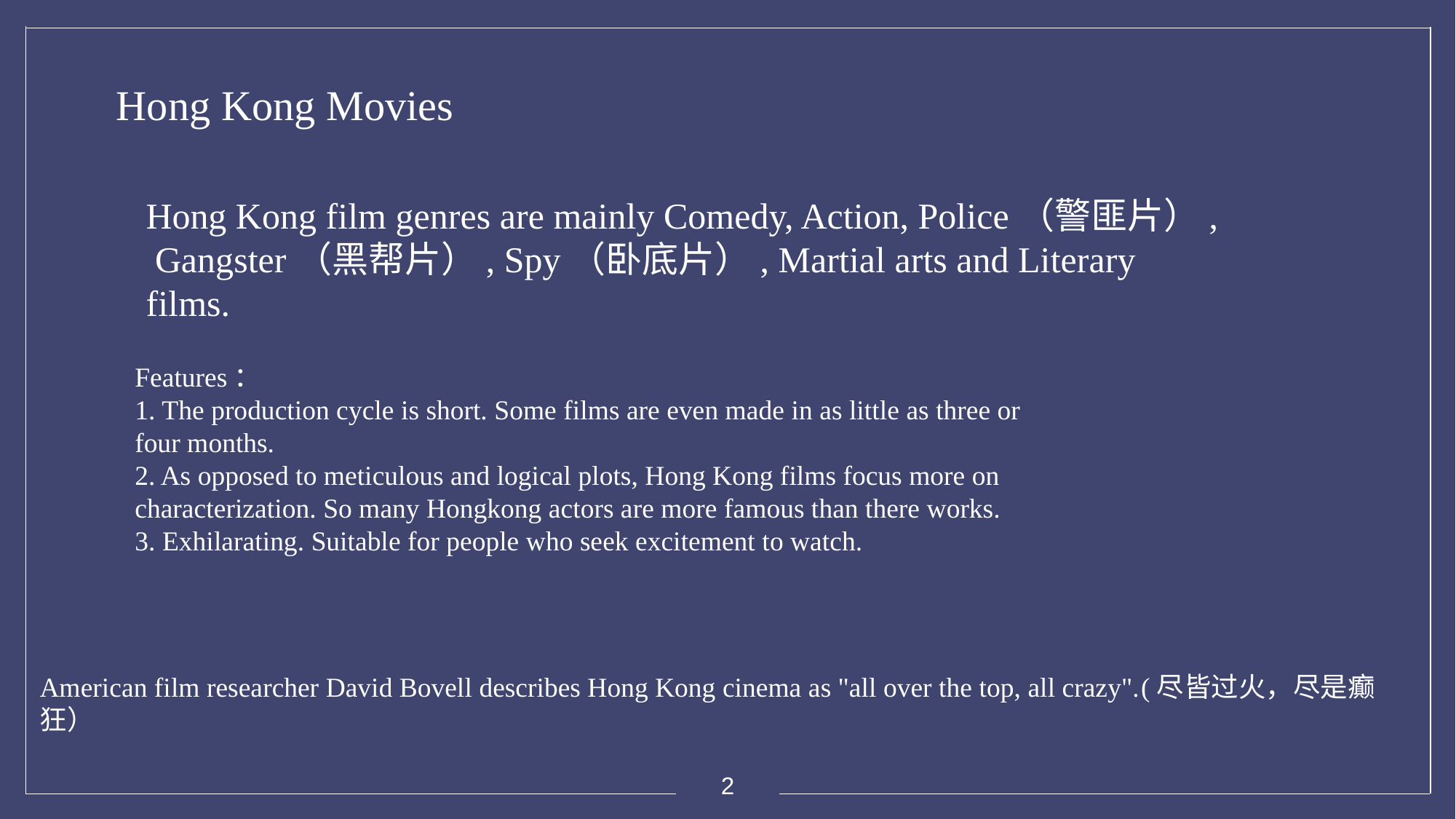

2
Hong Kong Movies
Hong Kong film genres are mainly Comedy, Action, Police（警匪片）, Gangster（黑帮片）, Spy（卧底片）, Martial arts and Literary films.
Features：
1. The production cycle is short. Some films are even made in as little as three or four months.
2. As opposed to meticulous and logical plots, Hong Kong films focus more on characterization. So many Hongkong actors are more famous than there works.
3. Exhilarating. Suitable for people who seek excitement to watch.
American film researcher David Bovell describes Hong Kong cinema as "all over the top, all crazy".(尽皆过火，尽是癫狂）